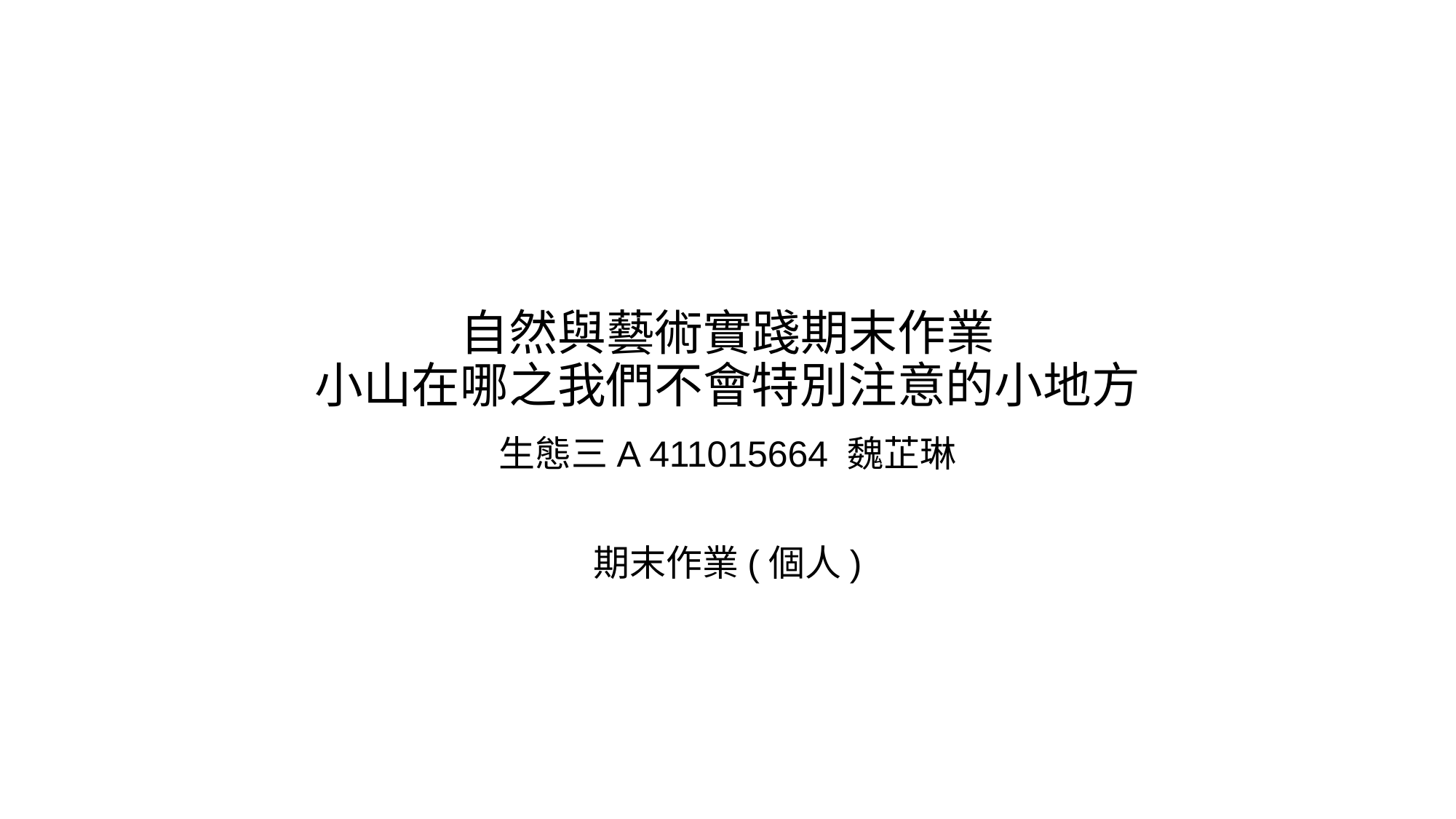

# 自然與藝術實踐期末作業 小山在哪之我們不會特別注意的小地方
生態三A 411015664 魏芷琳

期末作業(個人)